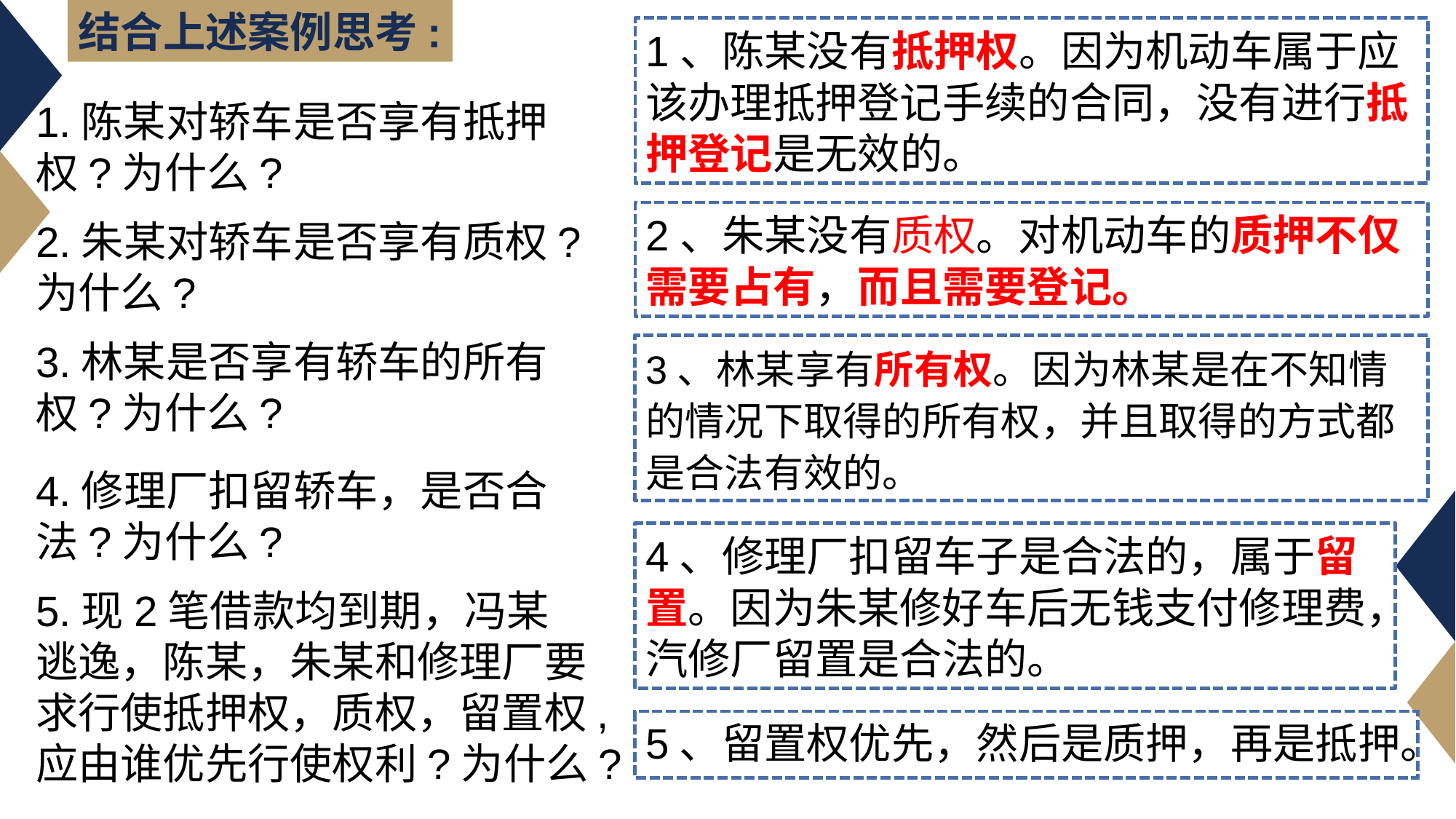

结合上述案例思考:
1、陈某没有抵押权。因为机动车属于应该办理抵押登记手续的合同，没有进行抵押登记是无效的。
1.陈某对轿车是否享有抵押权?为什么?
2.朱某对轿车是否享有质权?为什么?
3.林某是否享有轿车的所有权?为什么?
4.修理厂扣留轿车，是否合法?为什么?
5.现2笔借款均到期，冯某逃逸，陈某，朱某和修理厂要求行使抵押权，质权，留置权,应由谁优先行使权利?为什么?
2、朱某没有质权。对机动车的质押不仅需要占有，而且需要登记。
3、林某享有所有权。因为林某是在不知情的情况下取得的所有权，并且取得的方式都是合法有效的。
4、修理厂扣留车子是合法的，属于留置。因为朱某修好车后无钱支付修理费，汽修厂留置是合法的。
5、留置权优先，然后是质押，再是抵押。